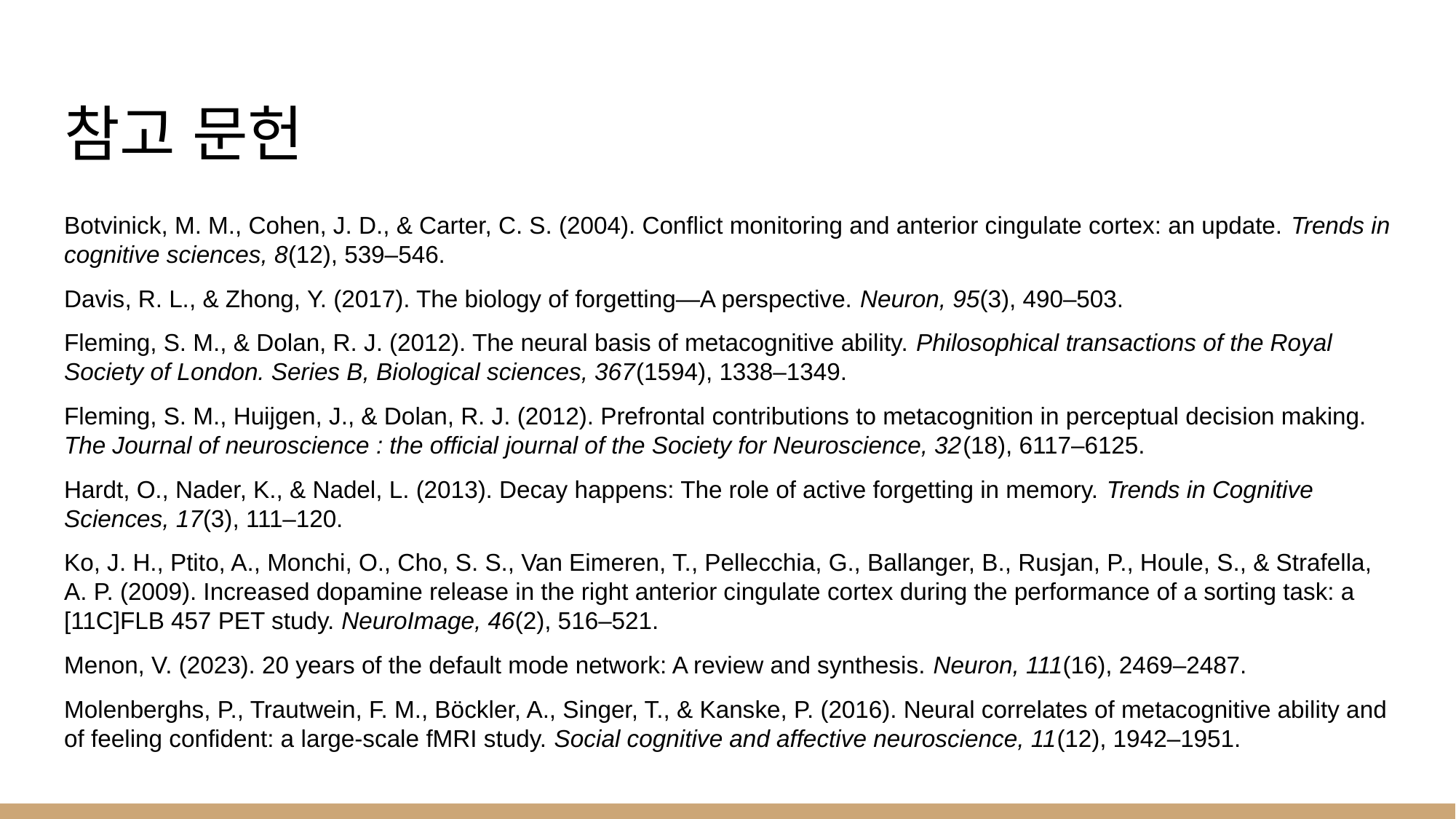

# 참고 문헌
Botvinick, M. M., Cohen, J. D., & Carter, C. S. (2004). Conflict monitoring and anterior cingulate cortex: an update. Trends in cognitive sciences, 8(12), 539–546.
Davis, R. L., & Zhong, Y. (2017). The biology of forgetting—A perspective. Neuron, 95(3), 490–503.
Fleming, S. M., & Dolan, R. J. (2012). The neural basis of metacognitive ability. Philosophical transactions of the Royal Society of London. Series B, Biological sciences, 367(1594), 1338–1349.
Fleming, S. M., Huijgen, J., & Dolan, R. J. (2012). Prefrontal contributions to metacognition in perceptual decision making. The Journal of neuroscience : the official journal of the Society for Neuroscience, 32(18), 6117–6125.
Hardt, O., Nader, K., & Nadel, L. (2013). Decay happens: The role of active forgetting in memory. Trends in Cognitive Sciences, 17(3), 111–120.
Ko, J. H., Ptito, A., Monchi, O., Cho, S. S., Van Eimeren, T., Pellecchia, G., Ballanger, B., Rusjan, P., Houle, S., & Strafella, A. P. (2009). Increased dopamine release in the right anterior cingulate cortex during the performance of a sorting task: a [11C]FLB 457 PET study. NeuroImage, 46(2), 516–521.
Menon, V. (2023). 20 years of the default mode network: A review and synthesis. Neuron, 111(16), 2469–2487.
Molenberghs, P., Trautwein, F. M., Böckler, A., Singer, T., & Kanske, P. (2016). Neural correlates of metacognitive ability and of feeling confident: a large-scale fMRI study. Social cognitive and affective neuroscience, 11(12), 1942–1951.